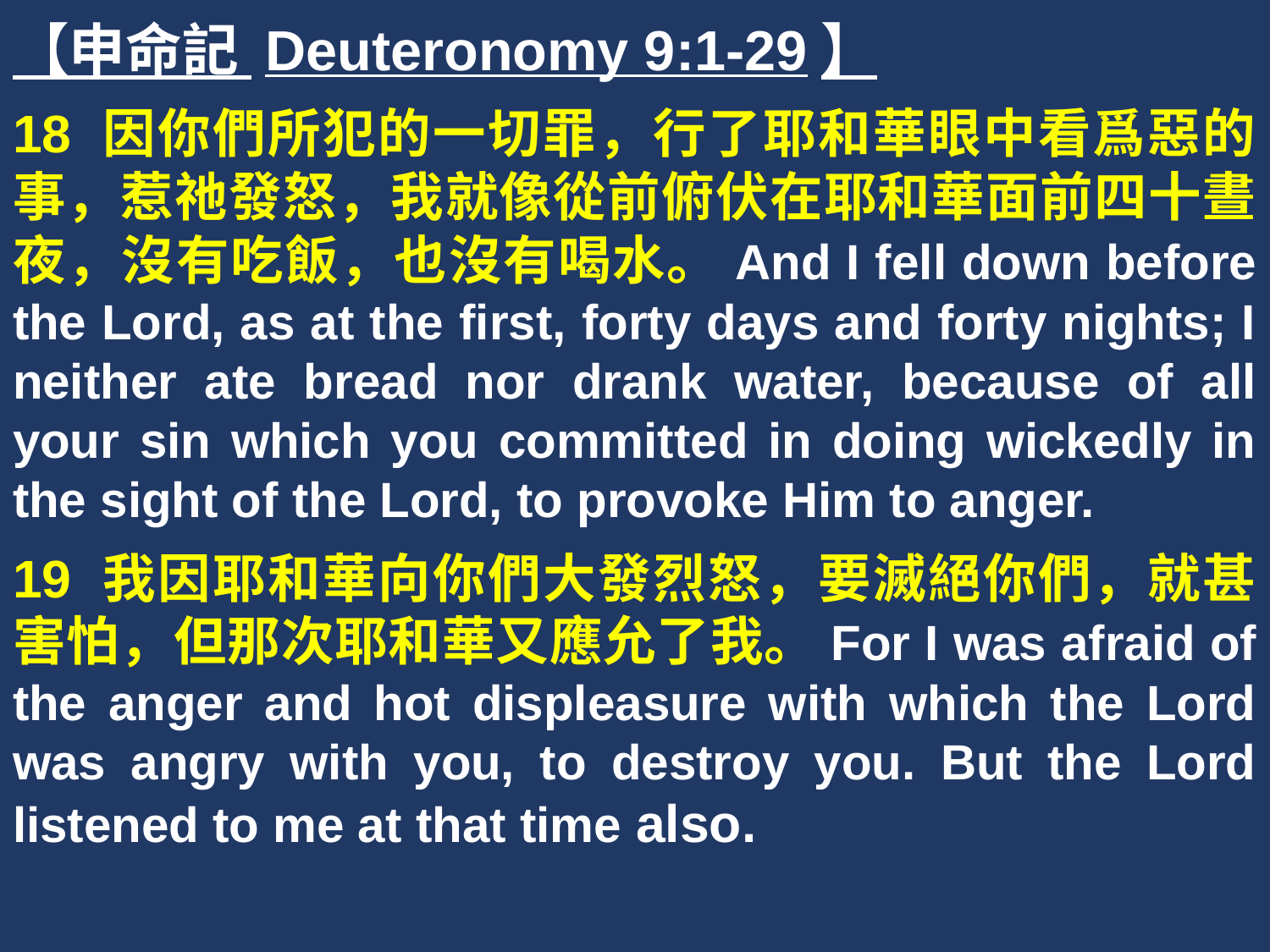

【申命記 Deuteronomy 9:1-29】
18 因你們所犯的一切罪，行了耶和華眼中看爲惡的事，惹祂發怒，我就像從前俯伏在耶和華面前四十晝夜，沒有吃飯，也沒有喝水。And I fell down before the Lord, as at the first, forty days and forty nights; I neither ate bread nor drank water, because of all your sin which you committed in doing wickedly in the sight of the Lord, to provoke Him to anger.
19 我因耶和華向你們大發烈怒，要滅絕你們，就甚害怕，但那次耶和華又應允了我。For I was afraid of the anger and hot displeasure with which the Lord was angry with you, to destroy you. But the Lord listened to me at that time also.